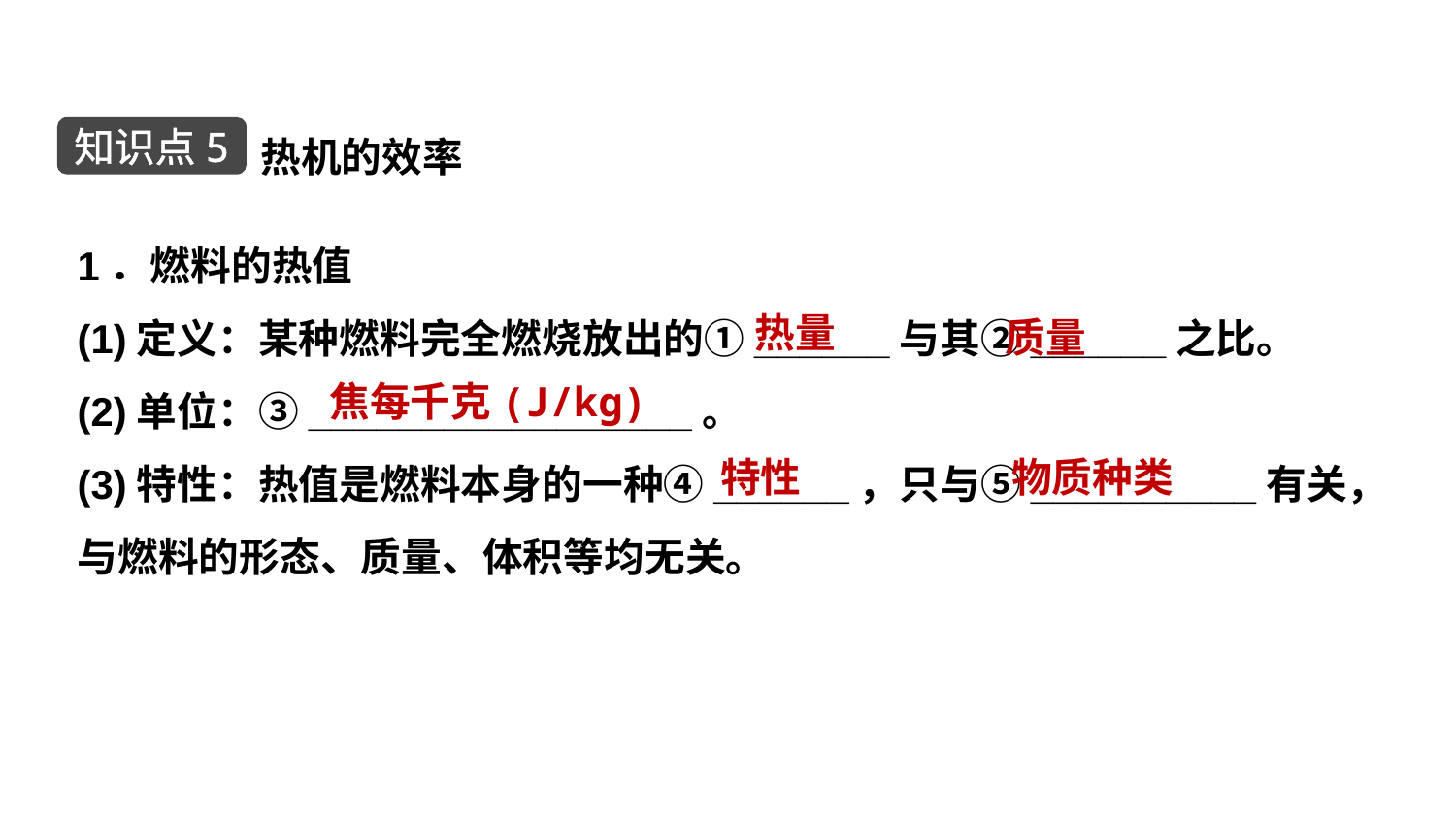

热机的效率
知识点5
1．燃料的热值
(1)定义：某种燃料完全燃烧放出的①______与其②______之比。
(2)单位：③_________________。
(3)特性：热值是燃料本身的一种④______，只与⑤__________有关，与燃料的形态、质量、体积等均无关。
热量
质量
焦每千克(J/kg)
特性
物质种类